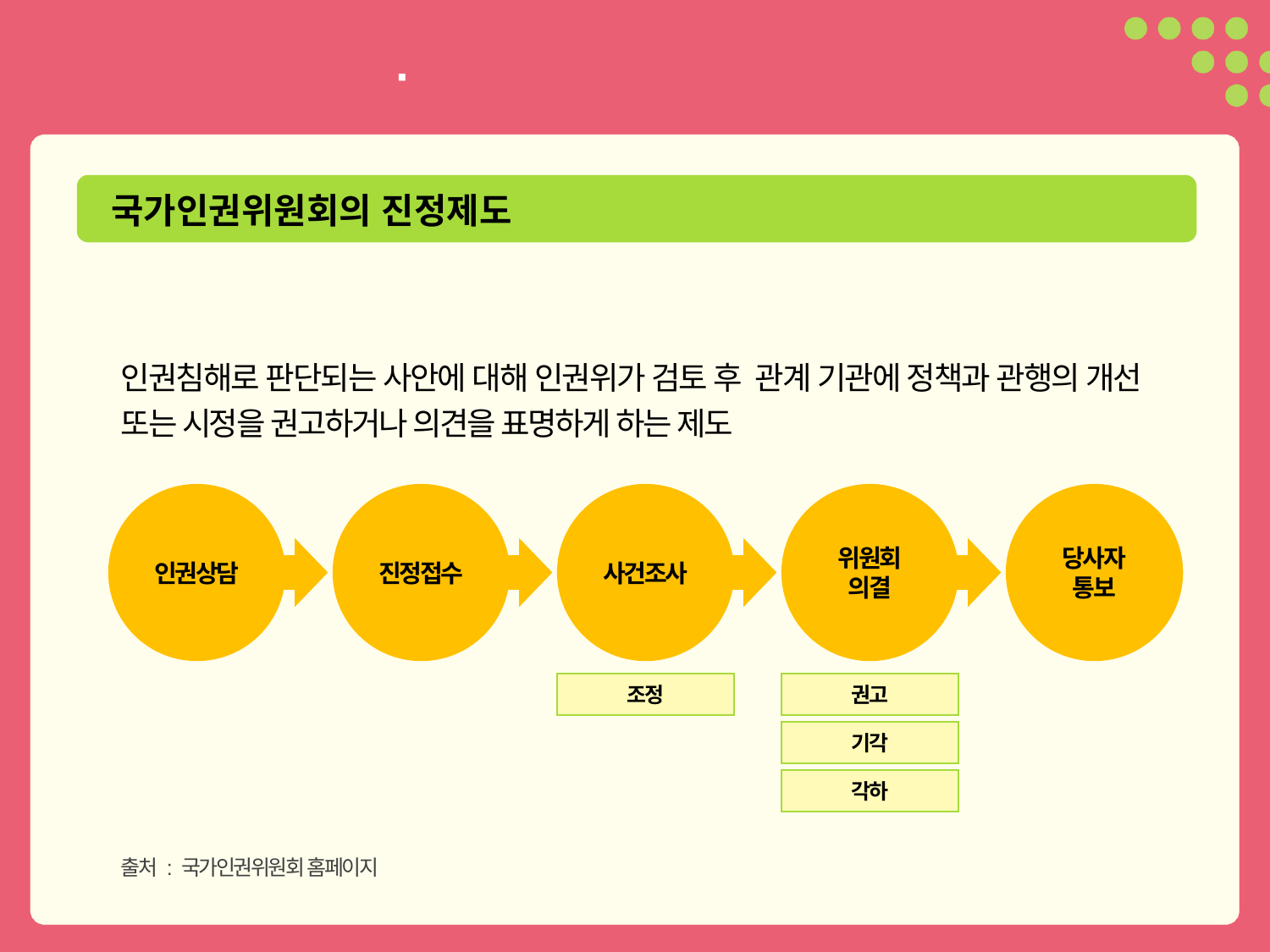

국가인권위원회의 진정제도
인권침해로 판단되는 사안에 대해 인권위가 검토 후  관계 기관에 정책과 관행의 개선 또는 시정을 권고하거나 의견을 표명하게 하는 제도
인권상담

진정접수

사건조사

위원회
의결

당사자
통보
조정
권고
기각
각하
출처 : 국가인권위원회 홈페이지
28